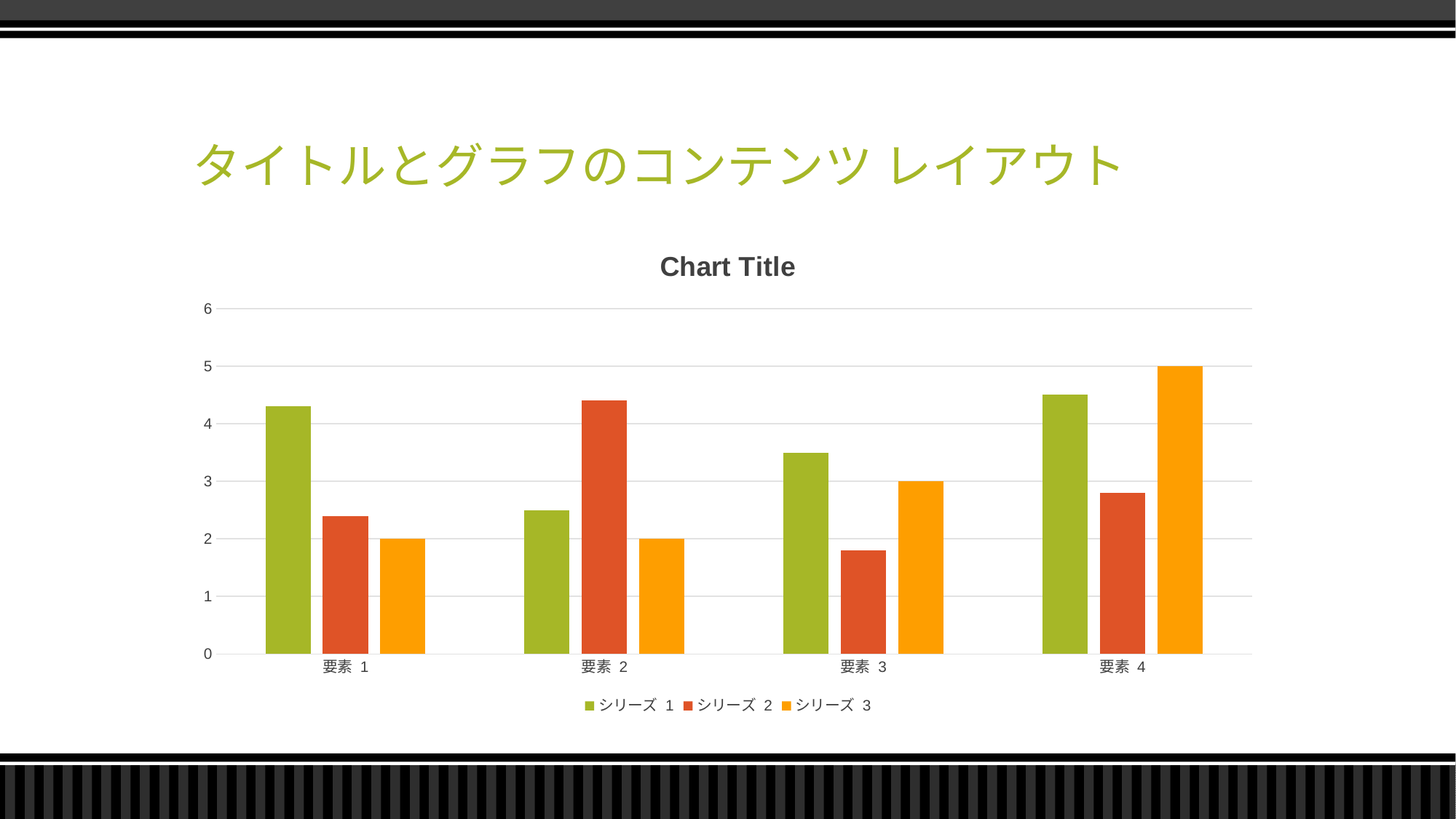

# タイトルとグラフのコンテンツ レイアウト

### Chart:

| Category | シリーズ 1 | シリーズ 2 | シリーズ 3 |
|---|---|---|---|
| 要素 1 | 4.3 | 2.4 | 2.0 |
| 要素 2 | 2.5 | 4.4 | 2.0 |
| 要素 3 | 3.5 | 1.8 | 3.0 |
| 要素 4 | 4.5 | 2.8 | 5.0 |